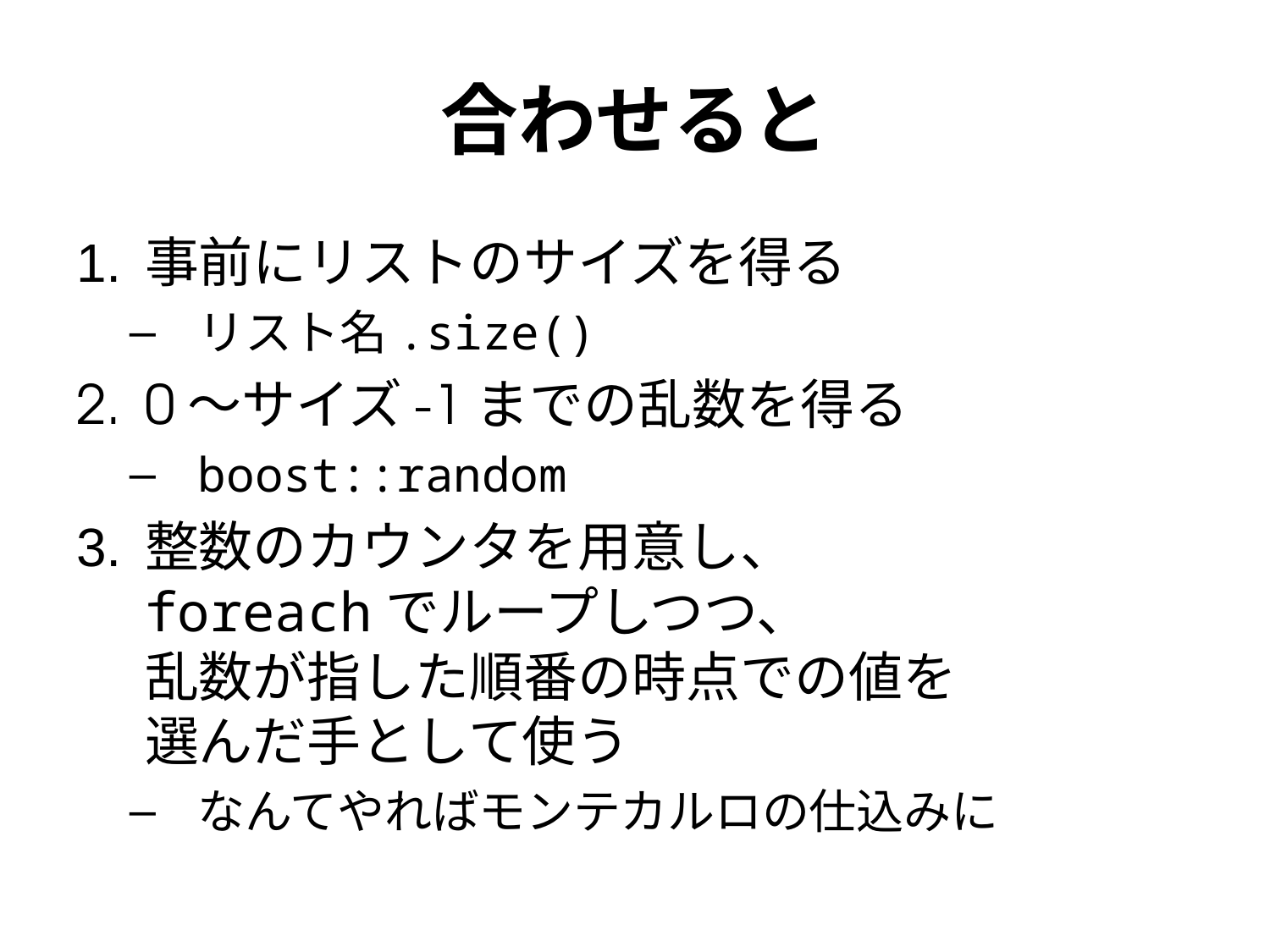

# 合わせると
事前にリストのサイズを得る
リスト名.size()
0～サイズ-1までの乱数を得る
boost::random
整数のカウンタを用意し、
foreachでループしつつ、
乱数が指した順番の時点での値を
選んだ手として使う
なんてやればモンテカルロの仕込みに